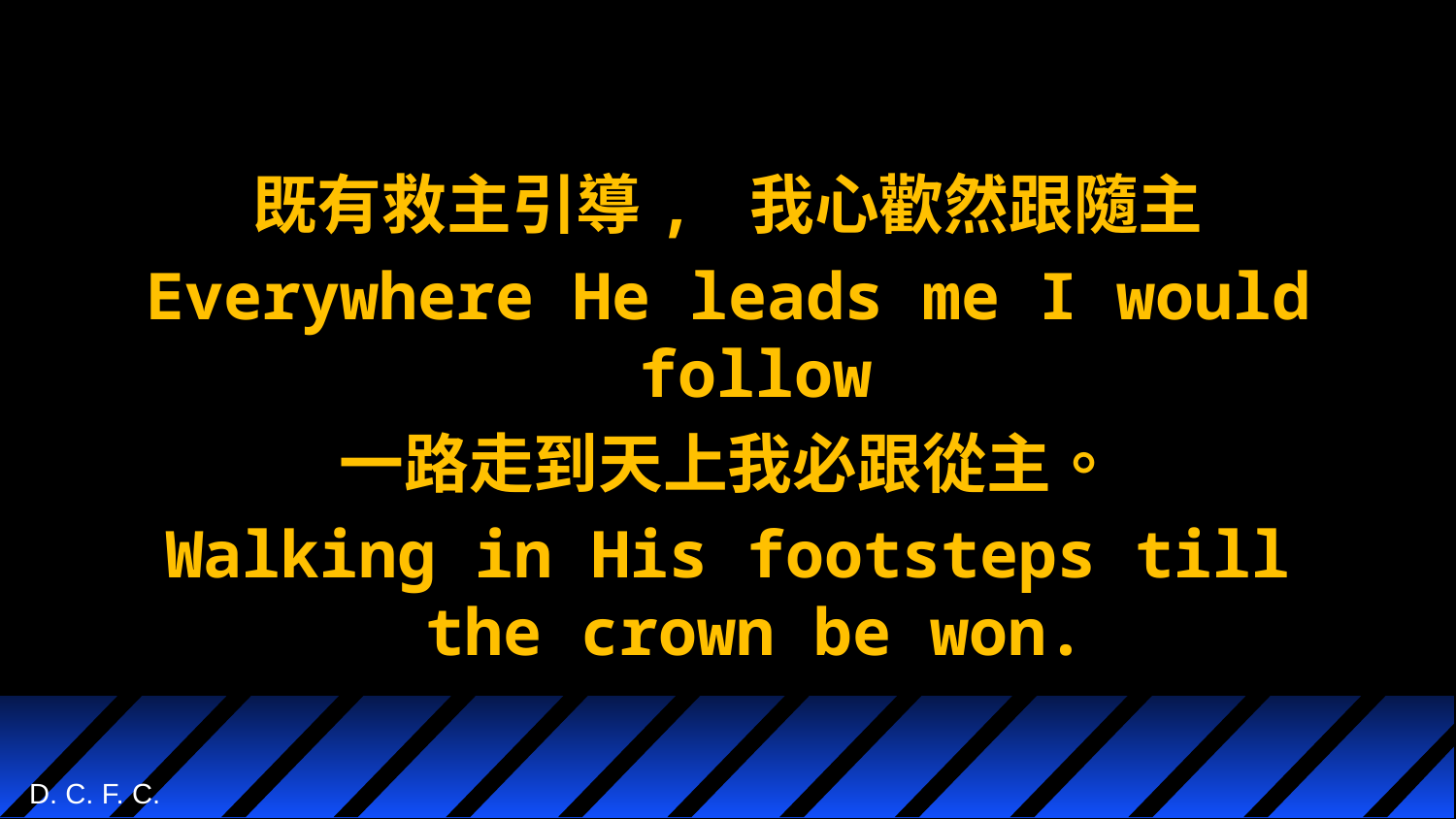

既有救主引導, 我心歡然跟隨主
Everywhere He leads me I would follow
一路走到天上我必跟從主。
Walking in His footsteps till the crown be won.